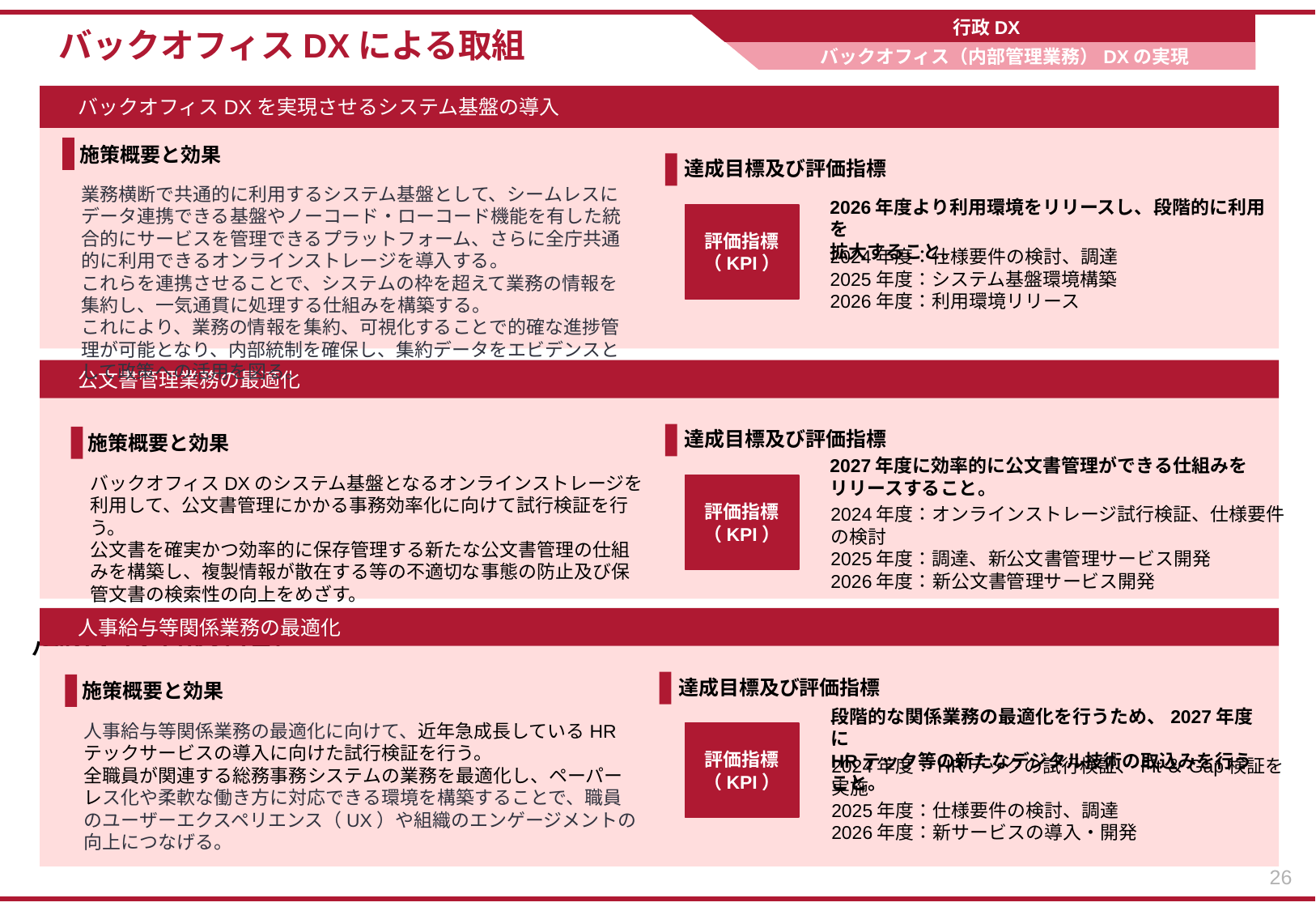

行政DX
バックオフィスDXによる取組
バックオフィス（内部管理業務）DXの実現​
バックオフィスDXを実現させるシステム基盤の導入

施策概要と効果

達成目標及び評価指標
業務横断で共通的に利用するシステム基盤として、シームレスにデータ連携できる基盤やノーコード・ローコード機能を有した統合的にサービスを管理できるプラットフォーム、さらに全庁共通的に利用できるオンラインストレージを導入する。
これらを連携させることで、システムの枠を超えて業務の情報を集約し、一気通貫に処理する仕組みを構築する。
これにより、業務の情報を集約、可視化することで的確な進捗管理が可能となり、内部統制を確保し、集約データをエビデンスとして政策への活用を図る。
2026年度より利用環境をリリースし、段階的に利用を
拡大する​​こと。
評価指標
（KPI）
2024年度：仕様要件の検討、調達
2025年度：システム基盤環境構築
2026年度：利用環境リリース
公文書管理業務の最適化​

達成目標及び評価指標

施策概要と効果
2027年度に効率的に公文書管理ができる仕組みを
リリースすること。
バックオフィスDXのシステム基盤となるオンラインストレージを利用して、公文書管理にかかる事務効率化に向けて試行検証を行う。
公文書を確実かつ効率的に保存管理する新たな公文書管理の仕組みを構築し、複製情報が散在する等の不適切な事態の防止及び保管文書の検索性の向上をめざす。
評価指標
（KPI）
2024年度：オンラインストレージ試行検証、仕様要件の検討
2025年度：調達、新公文書管理サービス開発
2026年度：新公文書管理サービス開発
人事給与等関係業務の最適化

バックオフィス（内部管理業務）DXの実現​

バックオフィスDXシステム
Ｘｘｘｘをめざし、取組を進めています。

達成目標及び評価指標

施策概要と効果
段階的な関係業務の最適化を行うため、2027年度に
HRテック等の新たなデジタル技術の取込みを行うこと。
人事給与等関係業務の最適化に向けて、近年急成長しているHRテックサービスの導入に向けた試行検証を行う。
全職員が関連する総務事務システムの業務を最適化し、ペーパーレス化や柔軟な働き方に対応できる環境を構築することで、職員のユーザーエクスペリエンス（UX）や組織のエンゲージメントの向上につなげる。
評価指標
（KPI）
2024年度：HRテックの試行検証、Fit＆Gap検証を実施
2025年度：仕様要件の検討、調達
2026年度：新サービスの導入・開発
26